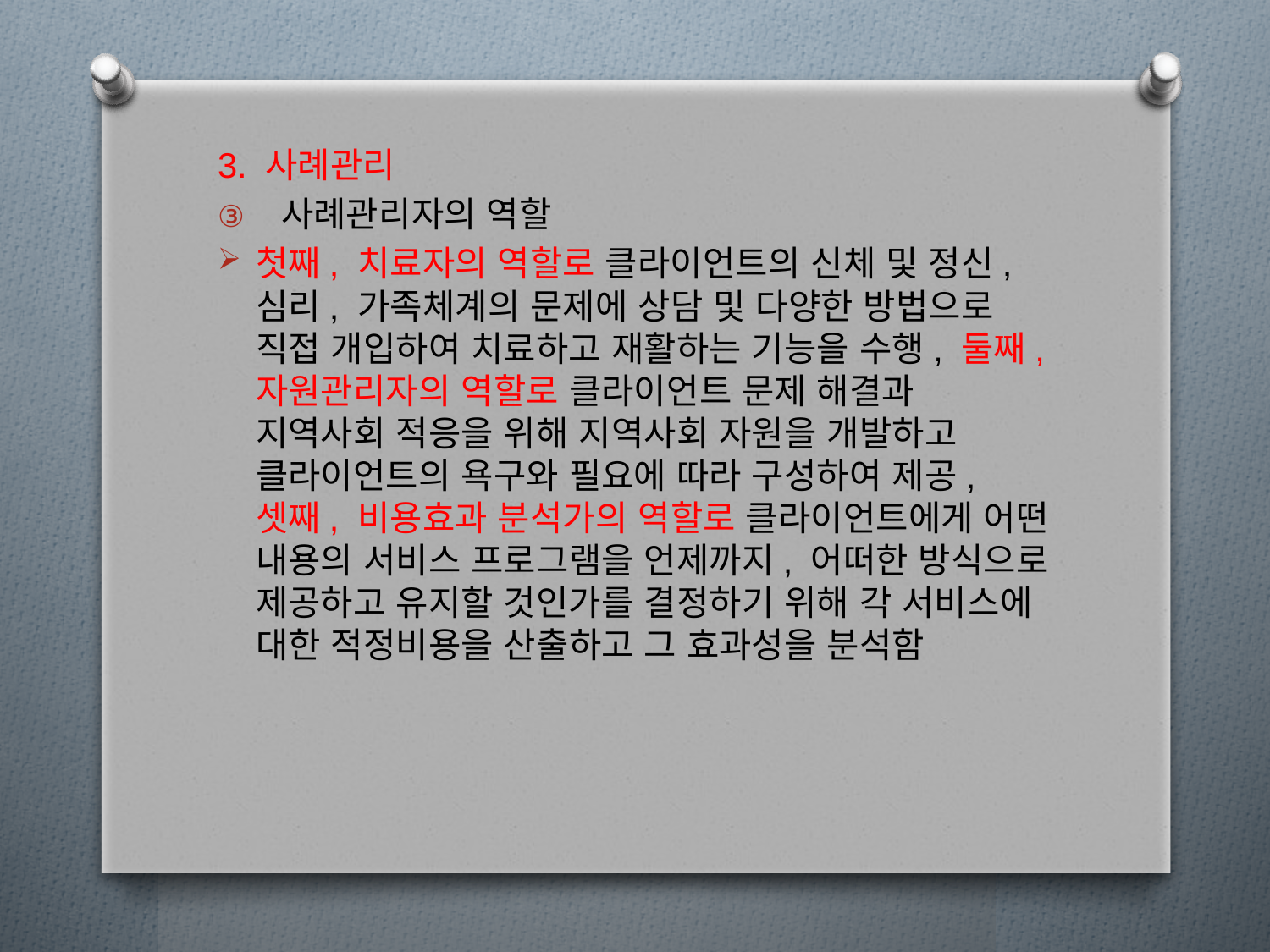

3. 사례관리
사례관리자의 역할
첫째, 치료자의 역할로 클라이언트의 신체 및 정신, 심리, 가족체계의 문제에 상담 및 다양한 방법으로 직접 개입하여 치료하고 재활하는 기능을 수행, 둘째, 자원관리자의 역할로 클라이언트 문제 해결과 지역사회 적응을 위해 지역사회 자원을 개발하고 클라이언트의 욕구와 필요에 따라 구성하여 제공, 셋째, 비용효과 분석가의 역할로 클라이언트에게 어떤 내용의 서비스 프로그램을 언제까지, 어떠한 방식으로 제공하고 유지할 것인가를 결정하기 위해 각 서비스에 대한 적정비용을 산출하고 그 효과성을 분석함